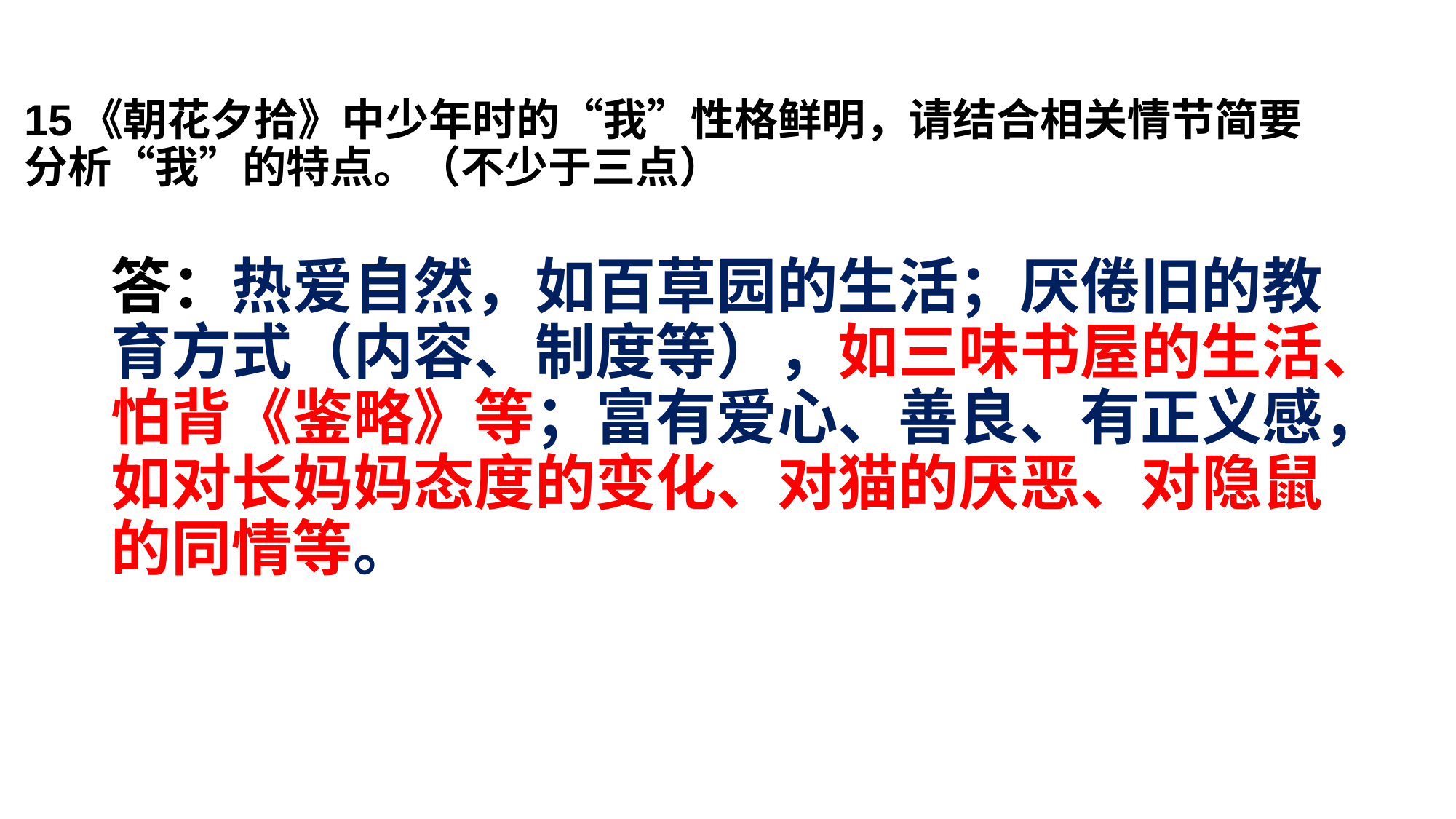

# 15《朝花夕拾》中少年时的“我”性格鲜明，请结合相关情节简要分析“我”的特点。（不少于三点）
答：热爱自然，如百草园的生活；厌倦旧的教育方式（内容、制度等），如三味书屋的生活、怕背《鉴略》等；富有爱心、善良、有正义感，如对长妈妈态度的变化、对猫的厌恶、对隐鼠的同情等。